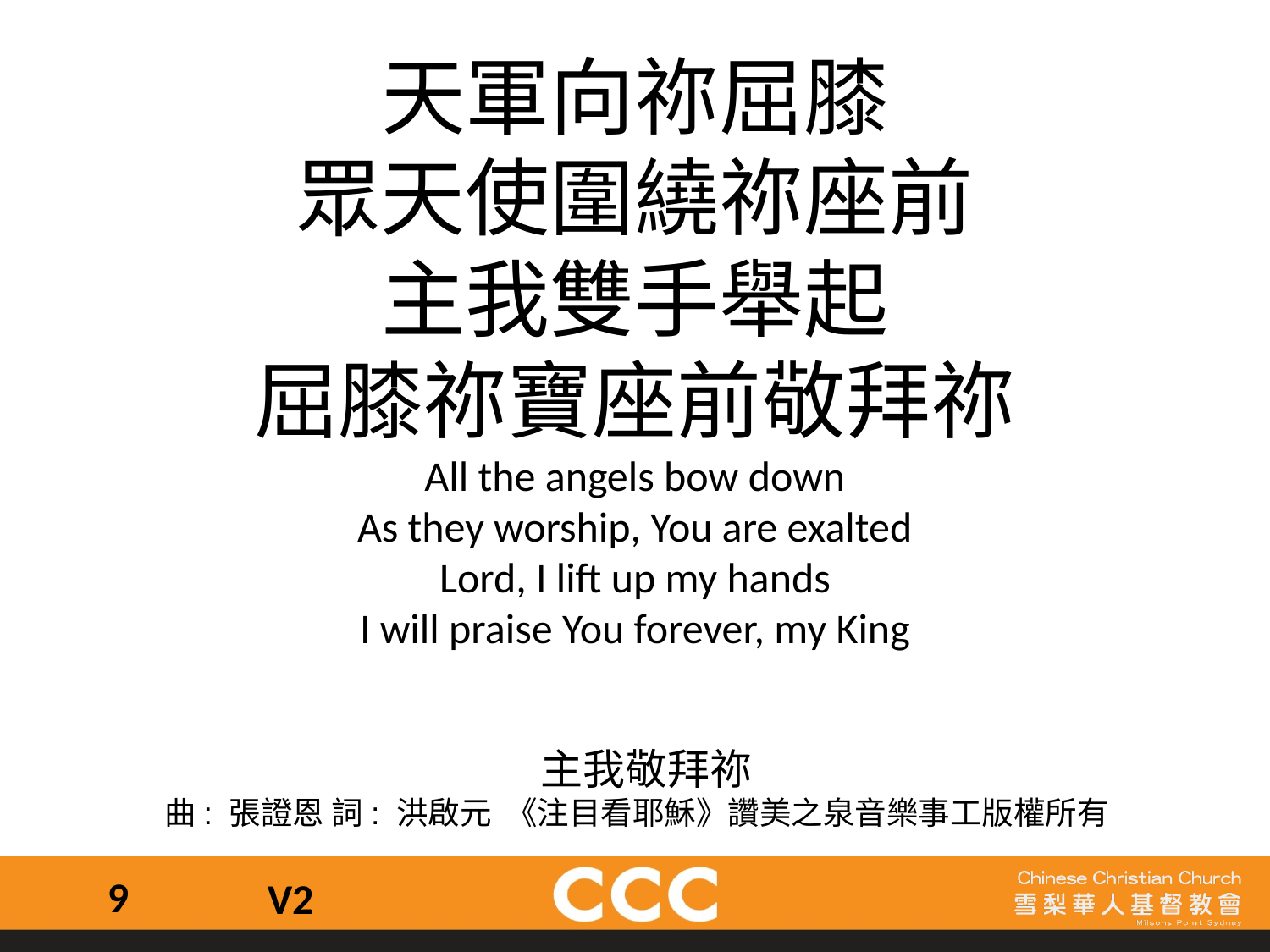

天軍向祢屈膝
眾天使圍繞祢座前
主我雙手舉起
屈膝祢寶座前敬拜祢
All the angels bow down
As they worship, You are exalted
Lord, I lift up my hands
I will praise You forever, my King
 主我敬拜祢
曲: 張證恩 詞: 洪啟元  《注目看耶穌》讚美之泉音樂事工版權所有
9
V2